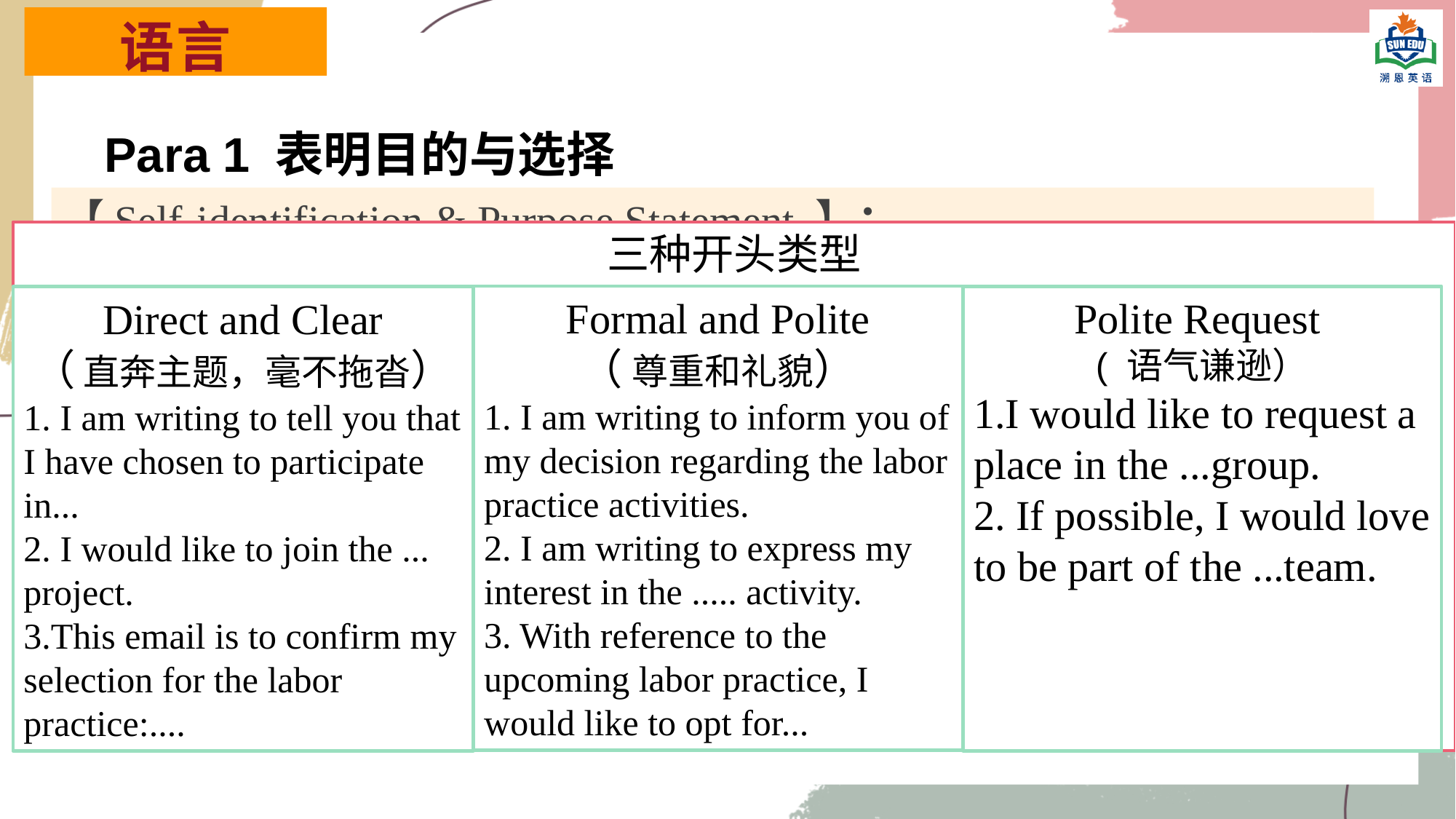

语言
Para 1 表明目的与选择
【Self-identification & Purpose Statement 】：
to inform you of my decision/choice (正式)
to express my interest in... (突出热情)
to apply for a place in... (暗含竞争性)
三种开头类型
Formal and Polite
（ 尊重和礼貌）
1. I am writing to inform you of my decision regarding the labor practice activities.
2. I am writing to express my interest in the ..... activity.
3. With reference to the upcoming labor practice, I would like to opt for...

Polite Request
( 语气谦逊）
1.I would like to request a place in the ...group.
2. If possible, I would love to be part of the ...team.

Direct and Clear
（ 直奔主题，毫不拖沓）
1. I am writing to tell you that I have chosen to participate in...
2. I would like to join the ... project.
3.This email is to confirm my selection for the labor practice:....

【Choice Statement】：
核心动词： choose          would like to participate in (更礼貌) / have decided to opt for (更果断)
项目名称： 使用引号或大写，如 the "School Garden Beautifying" project。